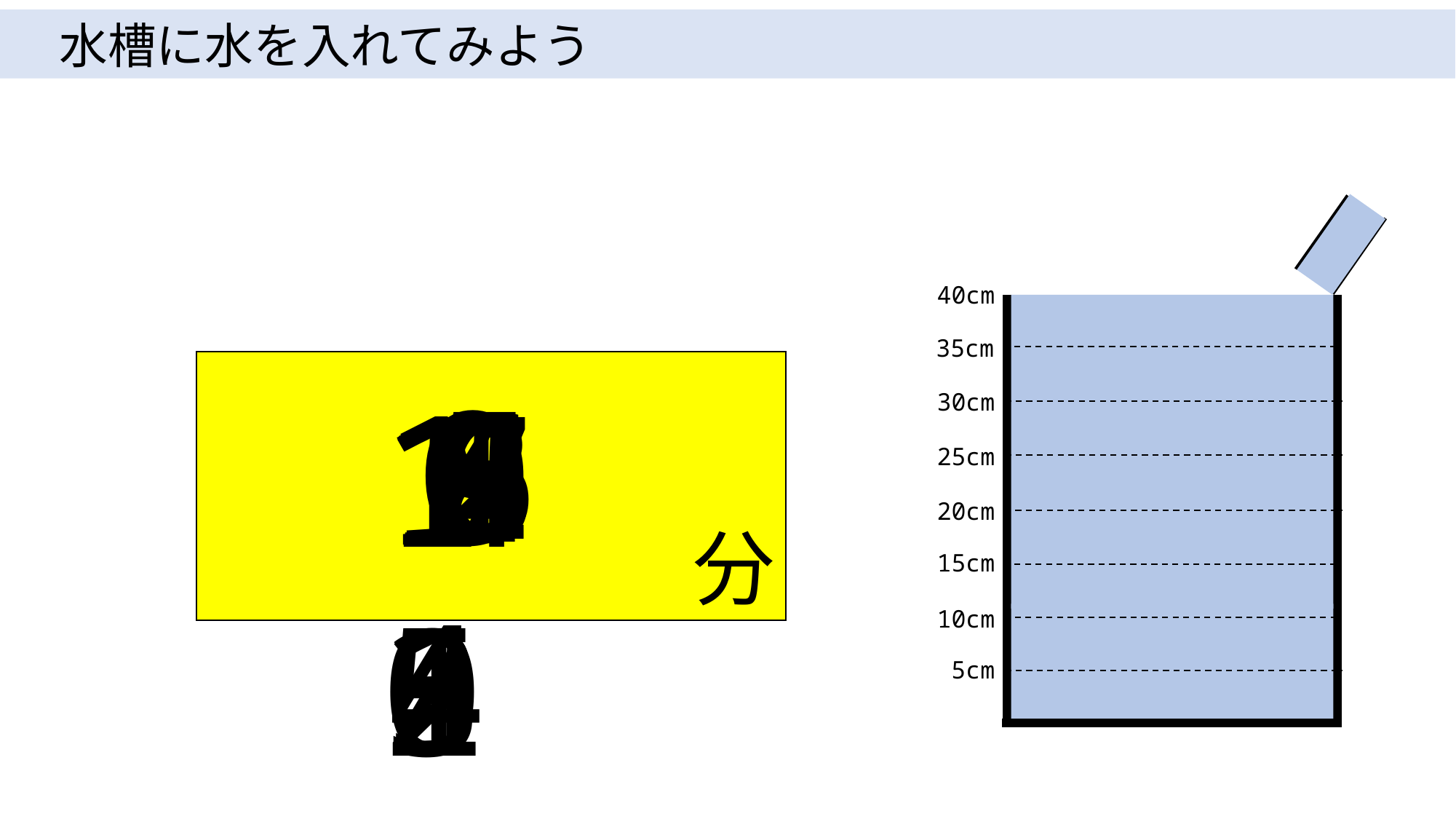

水槽に水を入れてみよう

40cm

35cm
分
5
2
3
6
０
14
7
1
8
15
11
10
9
13
12
4
30cm
25cm
20cm
15cm
10cm

 5cm